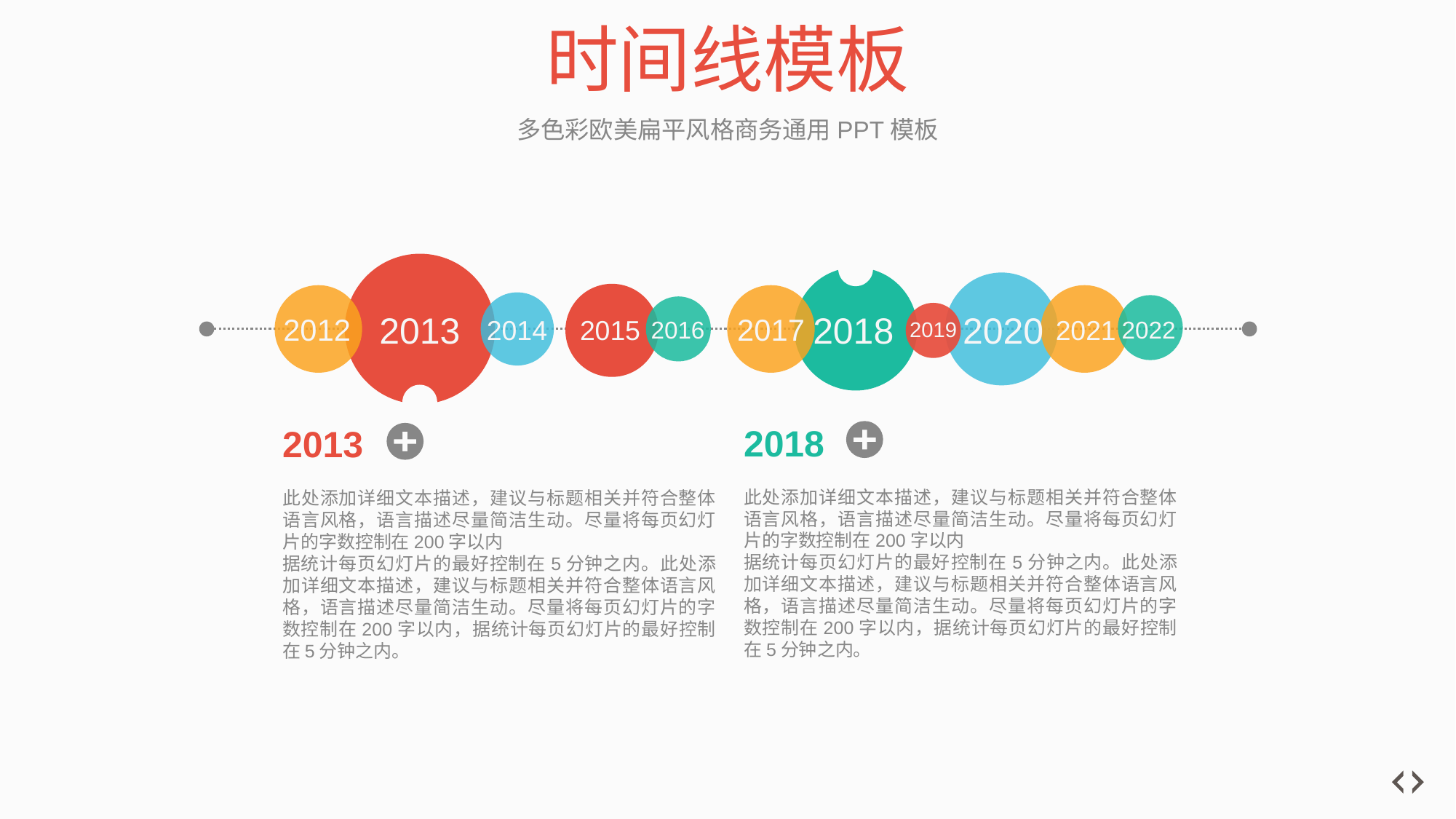

# 时间线模板
多色彩欧美扁平风格商务通用PPT模板

2013
2018
2020

2012
2017
2014
2015
2021
2016
2022
2019

2018

此处添加详细文本描述，建议与标题相关并符合整体语言风格，语言描述尽量简洁生动。尽量将每页幻灯片的字数控制在200字以内
据统计每页幻灯片的最好控制在5分钟之内。此处添加详细文本描述，建议与标题相关并符合整体语言风格，语言描述尽量简洁生动。尽量将每页幻灯片的字数控制在200字以内，据统计每页幻灯片的最好控制在5分钟之内。
2013

此处添加详细文本描述，建议与标题相关并符合整体语言风格，语言描述尽量简洁生动。尽量将每页幻灯片的字数控制在200字以内
据统计每页幻灯片的最好控制在5分钟之内。此处添加详细文本描述，建议与标题相关并符合整体语言风格，语言描述尽量简洁生动。尽量将每页幻灯片的字数控制在200字以内，据统计每页幻灯片的最好控制在5分钟之内。

23